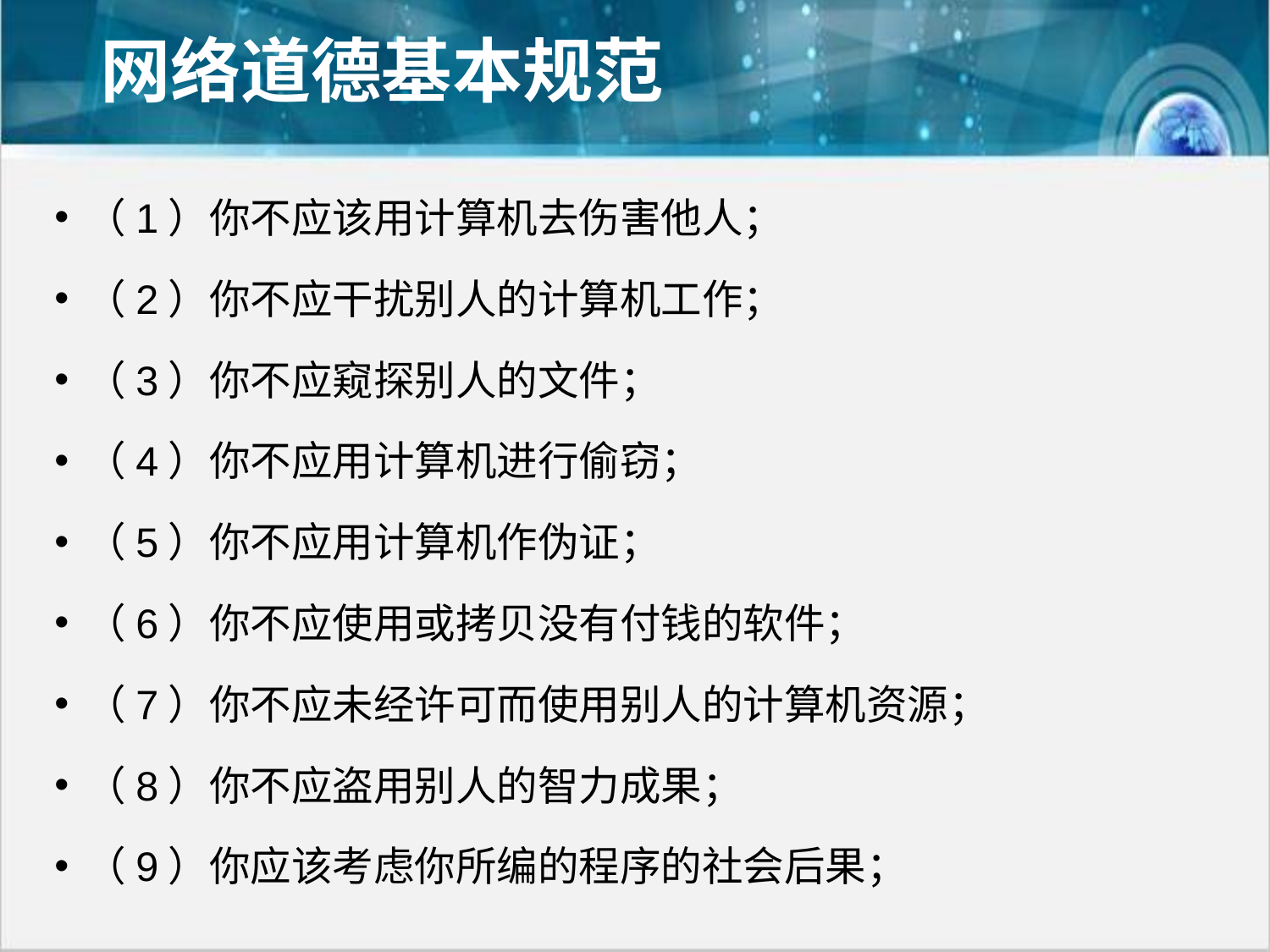

# 网络道德基本规范
（1）你不应该用计算机去伤害他人；
（2）你不应干扰别人的计算机工作；
（3）你不应窥探别人的文件；
（4）你不应用计算机进行偷窃；
（5）你不应用计算机作伪证；
（6）你不应使用或拷贝没有付钱的软件；
（7）你不应未经许可而使用别人的计算机资源；
（8）你不应盗用别人的智力成果；
（9）你应该考虑你所编的程序的社会后果；